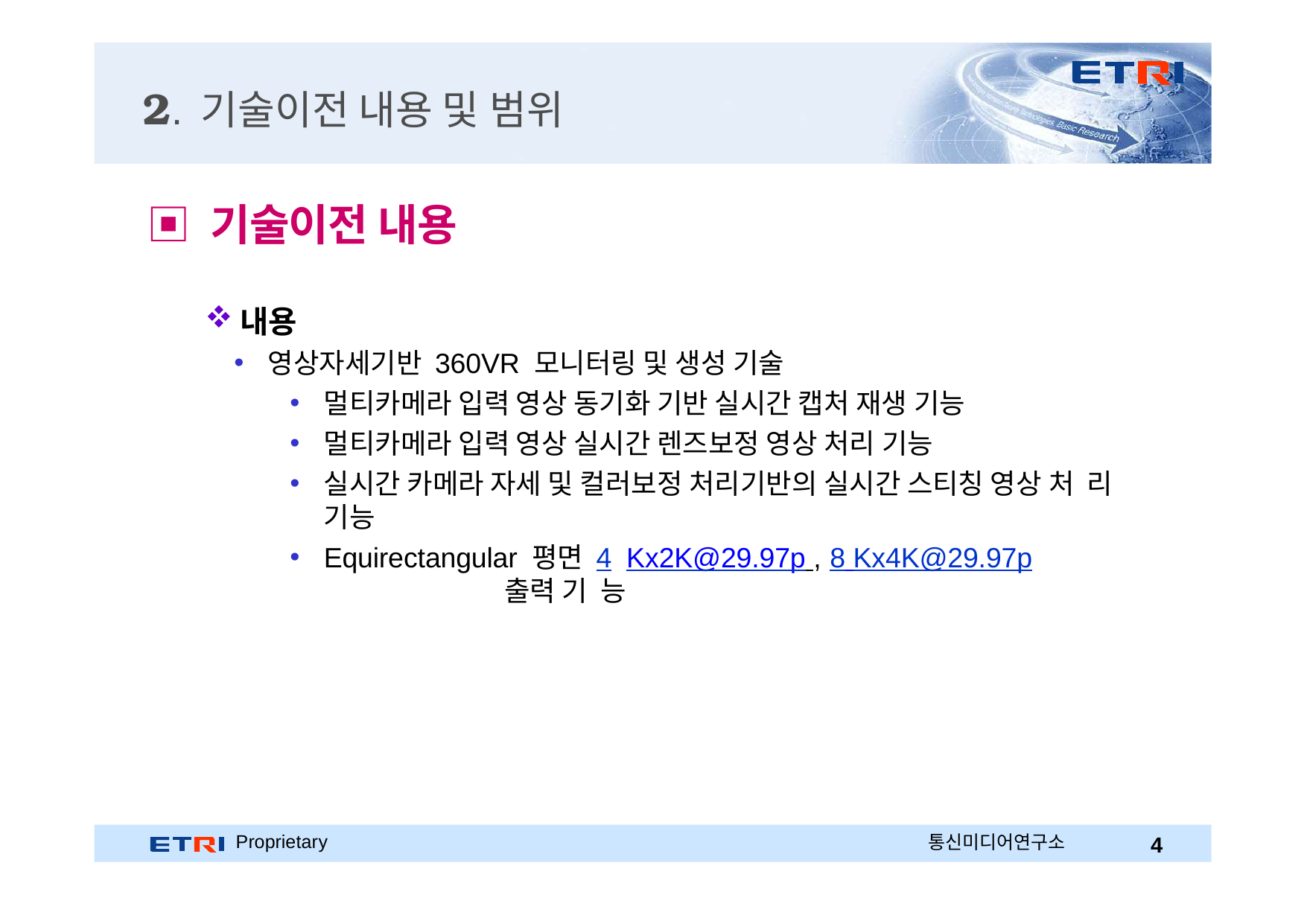

# 2. 기술이전 내용 및 범위
▣ 기술이전 내용
내용
영상자세기반 360VR 모니터링 및 생성 기술
멀티카메라 입력 영상 동기화 기반 실시간 캡처 재생 기능
멀티카메라 입력 영상 실시간 렌즈보정 영상 처리 기능
실시간 카메라 자세 및 컬러보정 처리기반의 실시간 스티칭 영상 처  리 기능
Equirectangular 평면 4 Kx2K@29.97p , 8 Kx4K@29.97p	출력 기  능
Proprietary
통신미디어연구소
4